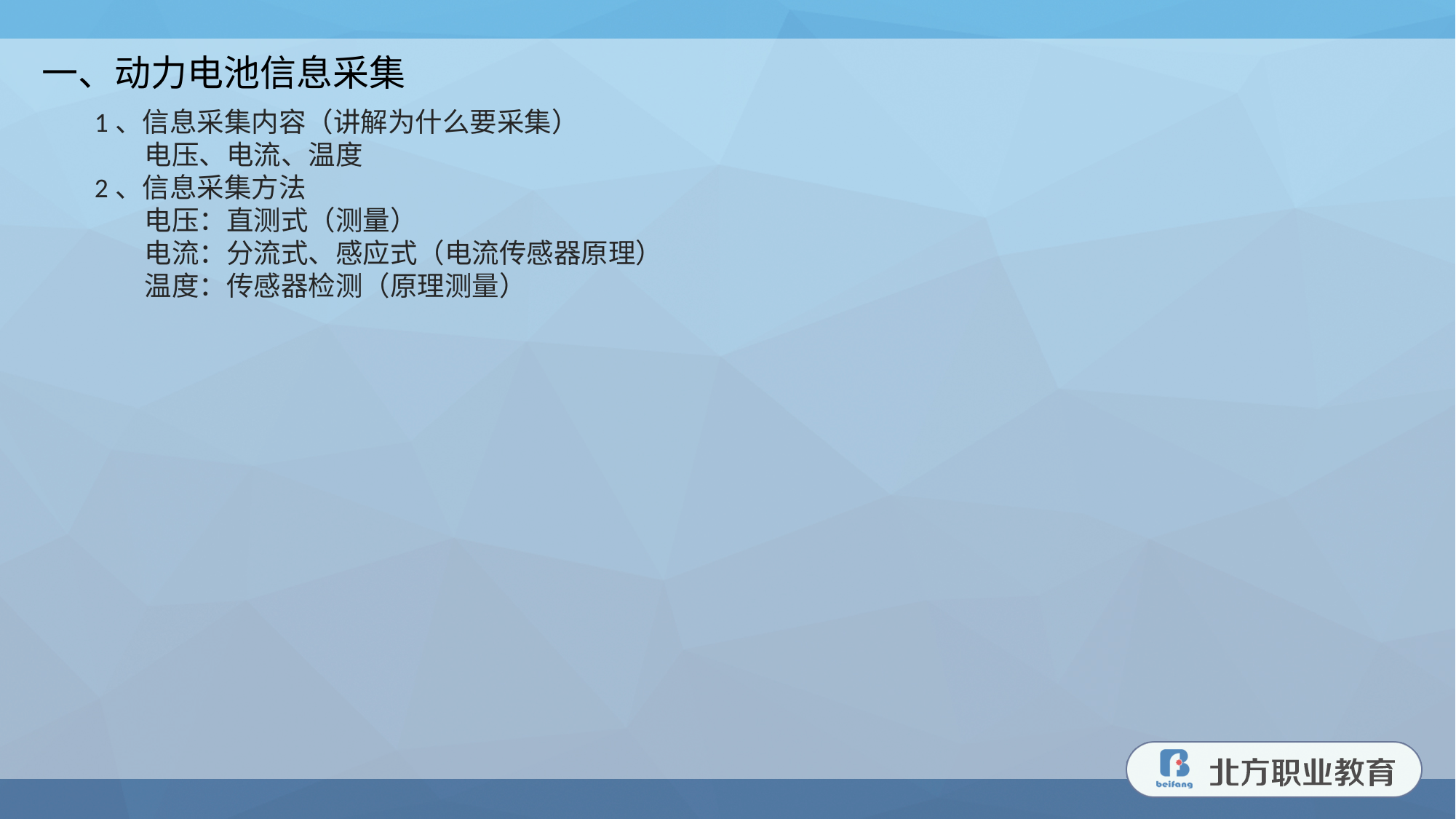

一、动力电池信息采集
1、信息采集内容（讲解为什么要采集）
       电压、电流、温度
2、信息采集方法
       电压：直测式（测量）
       电流：分流式、感应式（电流传感器原理）
       温度：传感器检测（原理测量）